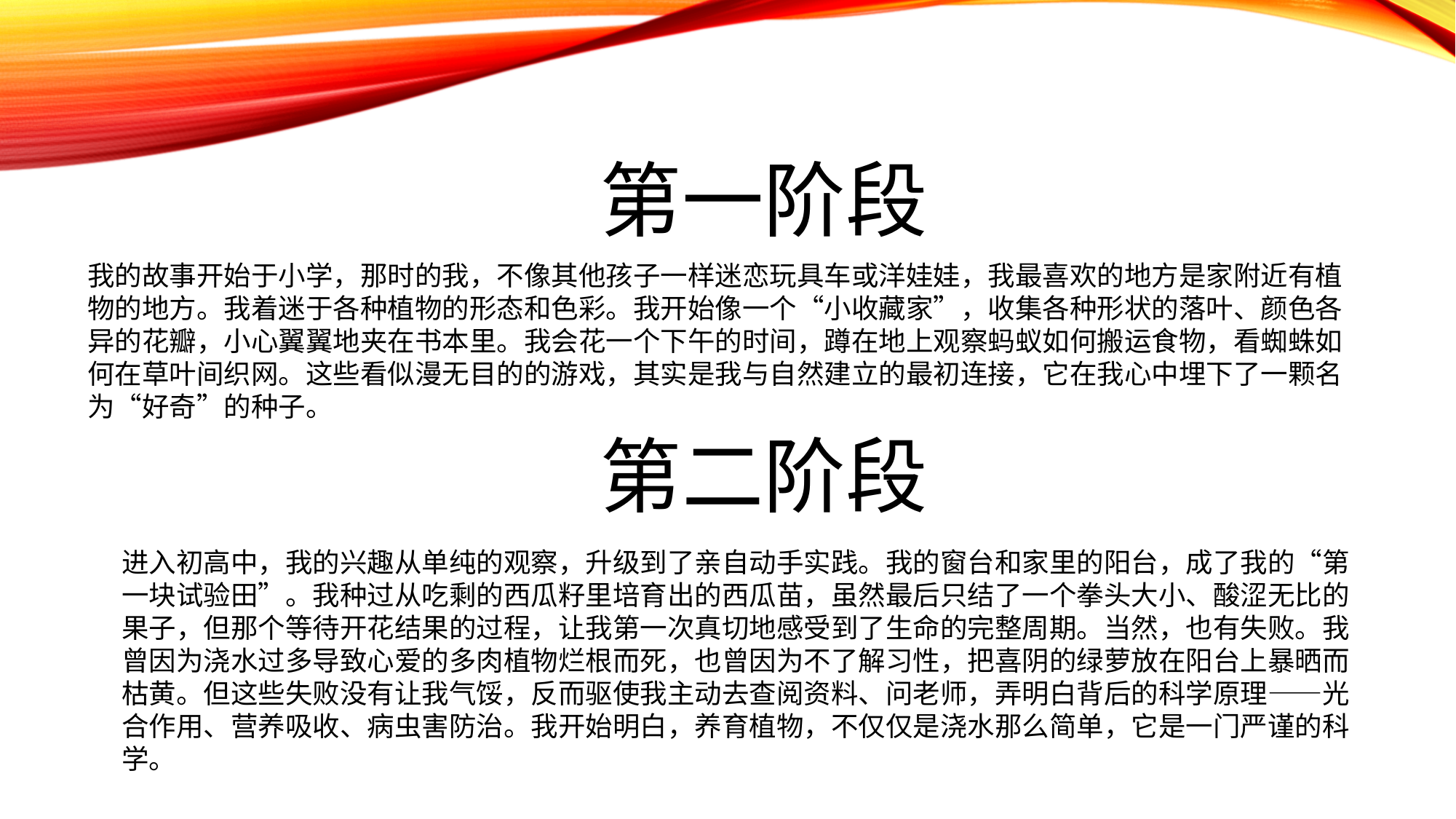

第一阶段

我的故事开始于小学，那时的我，不像其他孩子一样迷恋玩具车或洋娃娃，我最喜欢的地方是家附近有植物的地方。我着迷于各种植物的形态和色彩。我开始像一个“小收藏家”，收集各种形状的落叶、颜色各异的花瓣，小心翼翼地夹在书本里。我会花一个下午的时间，蹲在地上观察蚂蚁如何搬运食物，看蜘蛛如何在草叶间织网。这些看似漫无目的的游戏，其实是我与自然建立的最初连接，它在我心中埋下了一颗名为“好奇”的种子。
第二阶段
进入初高中，我的兴趣从单纯的观察，升级到了亲自动手实践。我的窗台和家里的阳台，成了我的“第一块试验田”。我种过从吃剩的西瓜籽里培育出的西瓜苗，虽然最后只结了一个拳头大小、酸涩无比的果子，但那个等待开花结果的过程，让我第一次真切地感受到了生命的完整周期。当然，也有失败。我曾因为浇水过多导致心爱的多肉植物烂根而死，也曾因为不了解习性，把喜阴的绿萝放在阳台上暴晒而枯黄。但这些失败没有让我气馁，反而驱使我主动去查阅资料、问老师，弄明白背后的科学原理——光合作用、营养吸收、病虫害防治。我开始明白，养育植物，不仅仅是浇水那么简单，它是一门严谨的科学。